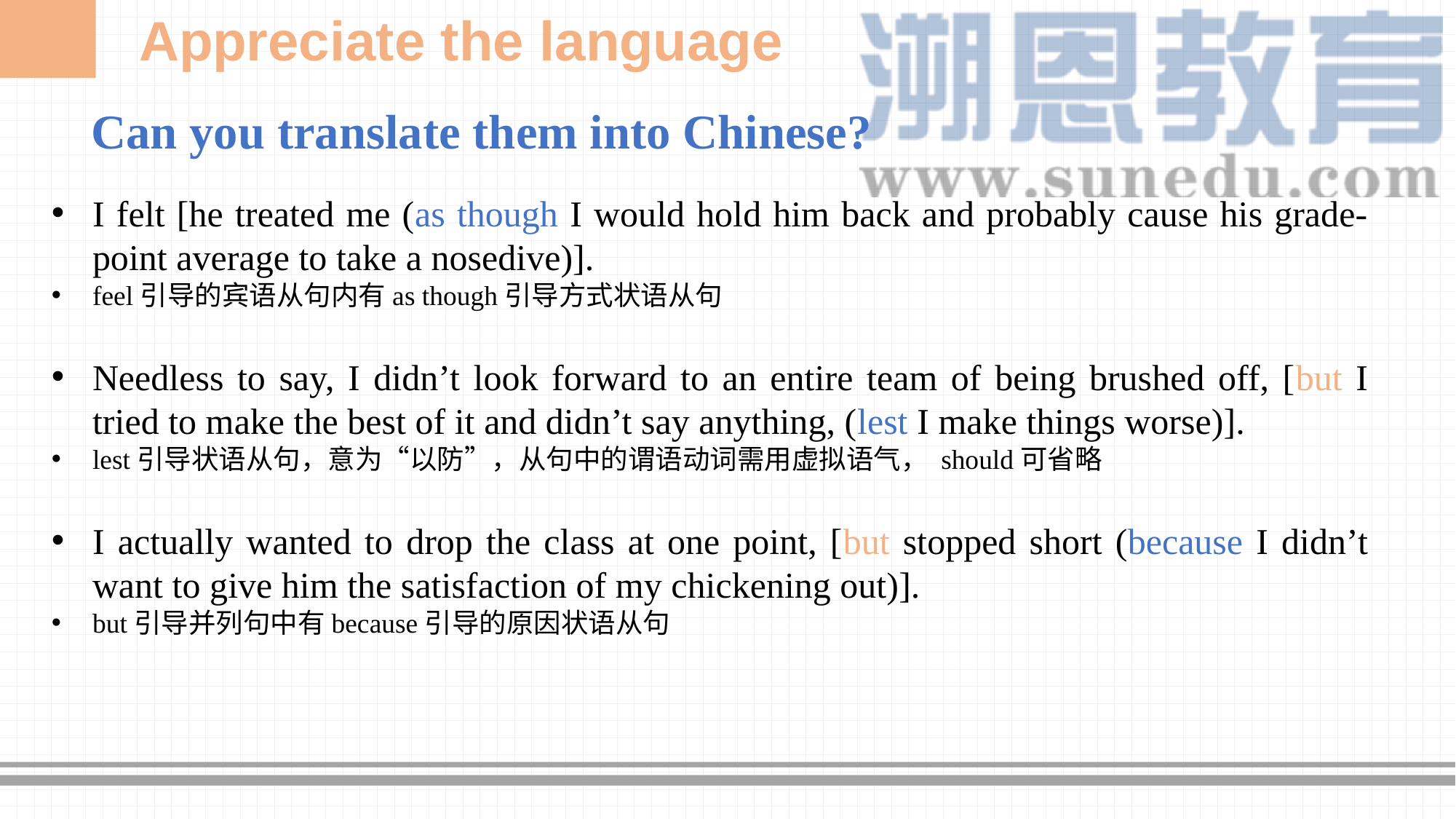

Appreciate the language
Can you translate them into Chinese?
I felt [he treated me (as though I would hold him back and probably cause his grade-point average to take a nosedive)].
feel引导的宾语从句内有as though引导方式状语从句

Needless to say, I didn’t look forward to an entire team of being brushed off, [but I tried to make the best of it and didn’t say anything, (lest I make things worse)].
lest引导状语从句，意为“以防”，从句中的谓语动词需用虚拟语气， should可省略

I actually wanted to drop the class at one point, [but stopped short (because I didn’t want to give him the satisfaction of my chickening out)].
but引导并列句中有because引导的原因状语从句